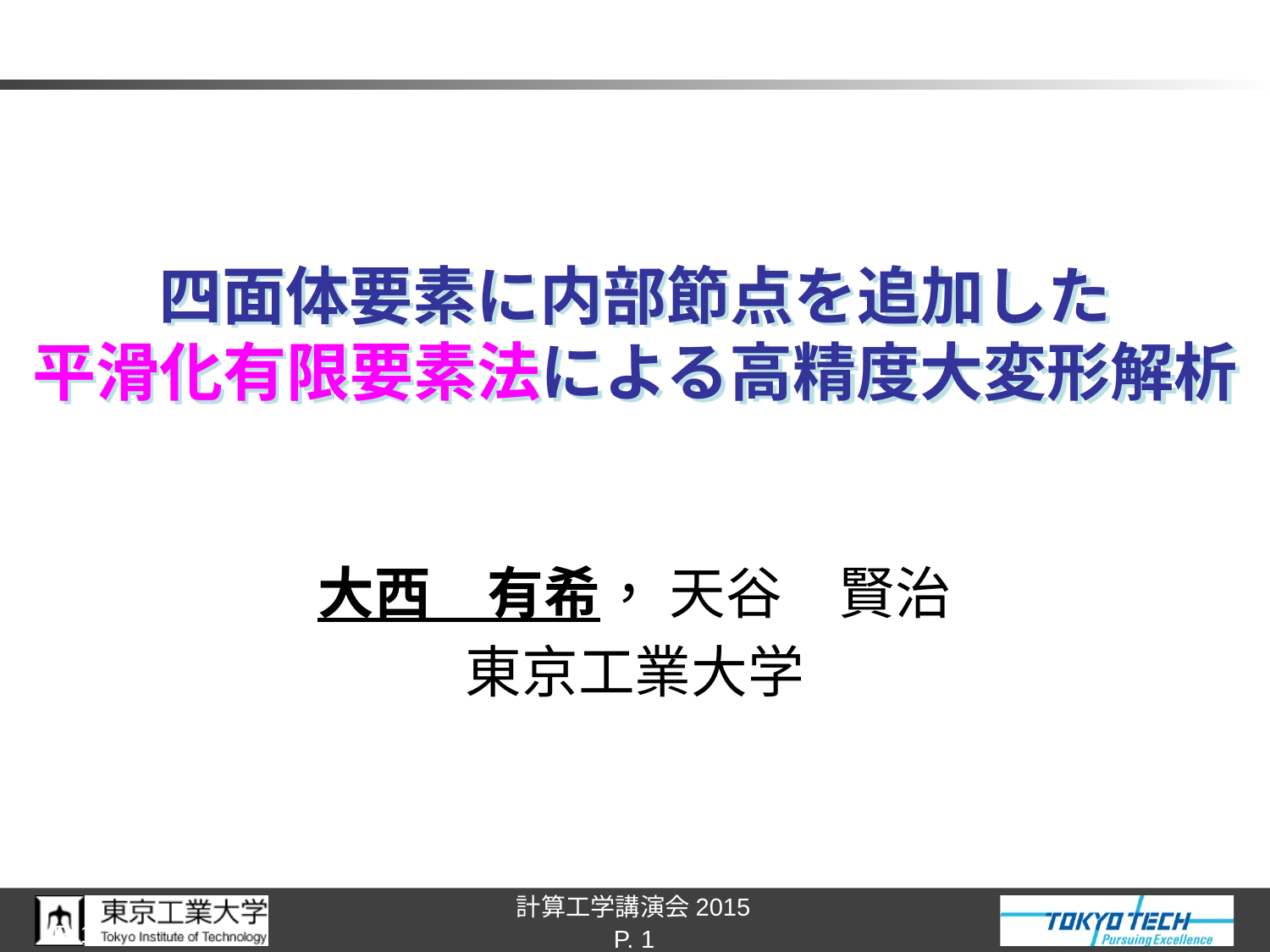

# 四面体要素に内部節点を追加した 平滑化有限要素法による高精度大変形解析
大西　有希， 天谷　賢治
東京工業大学

P. 1